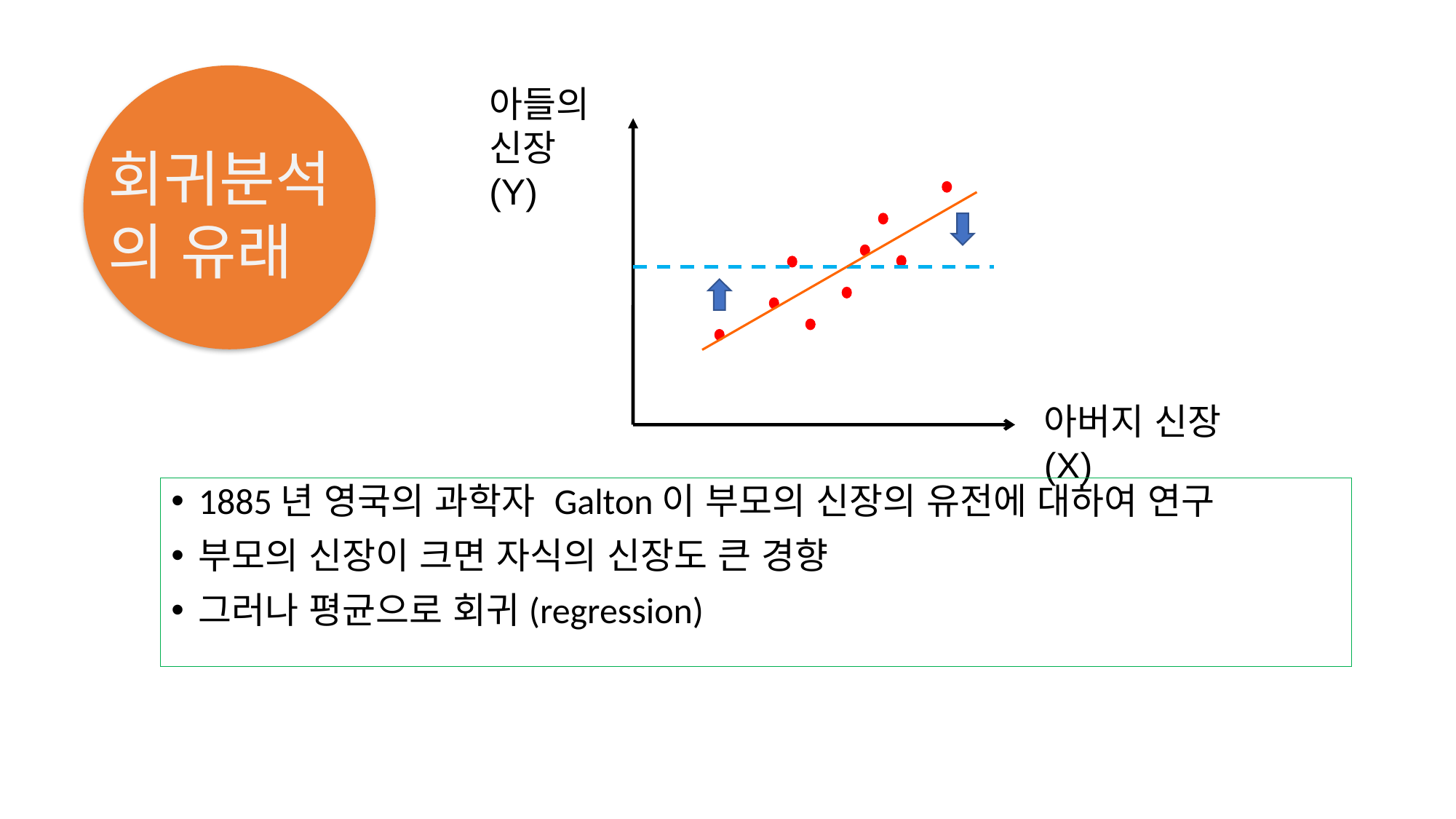

아들의 신장(Y)

회귀분석의 유래

아버지 신장(X)

1885년 영국의 과학자 Galton이 부모의 신장의 유전에 대하여 연구
부모의 신장이 크면 자식의 신장도 큰 경향
그러나 평균으로 회귀(regression)